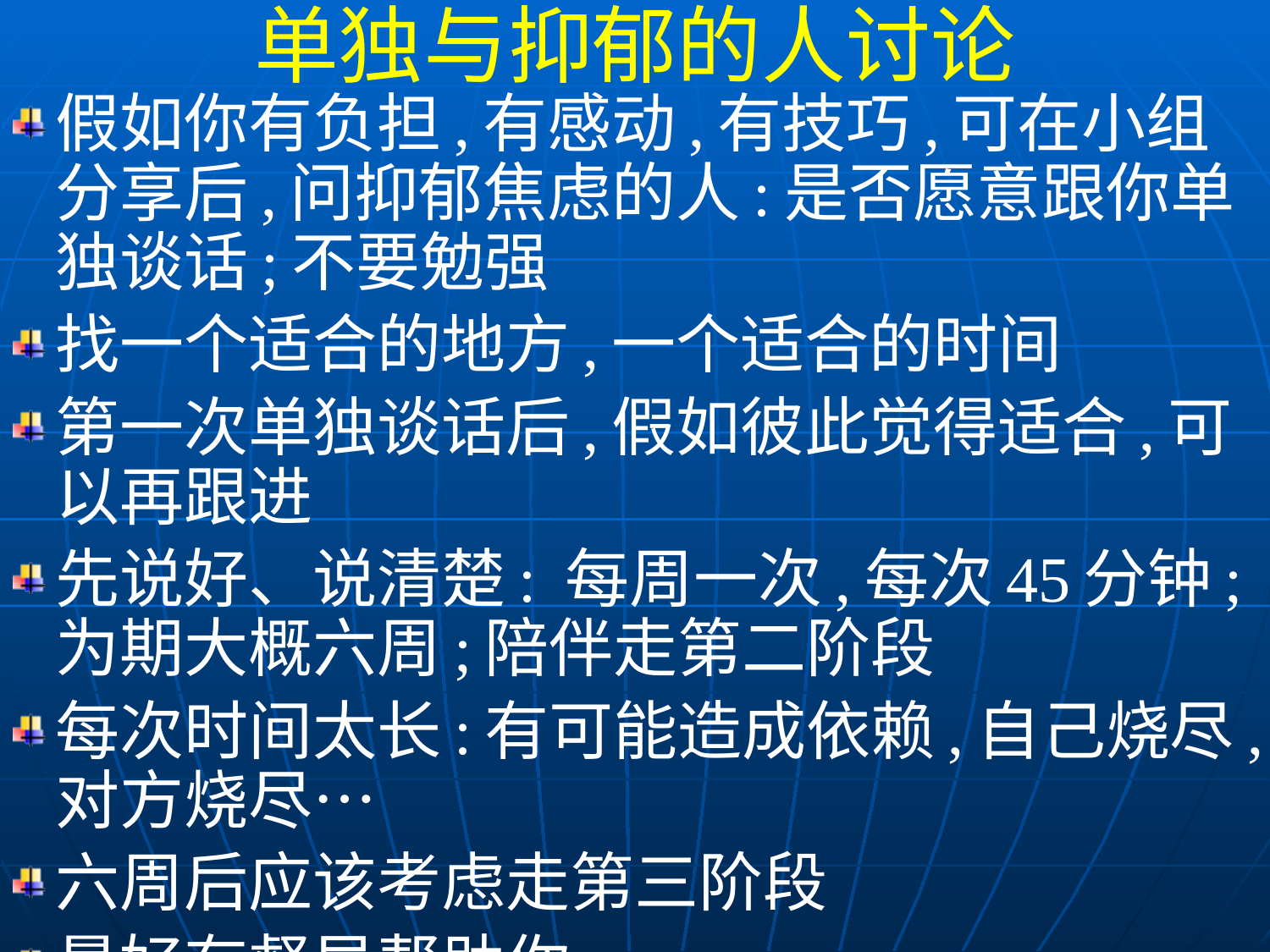

单独与抑郁的人讨论
假如你有负担,有感动,有技巧,可在小组分享后,问抑郁焦虑的人:是否愿意跟你单独谈话;不要勉强
找一个适合的地方,一个适合的时间
第一次单独谈话后,假如彼此觉得适合,可以再跟进
先说好、说清楚: 每周一次,每次45分钟; 为期大概六周;陪伴走第二阶段
每次时间太长:有可能造成依赖,自己烧尽,对方烧尽…
六周后应该考虑走第三阶段
最好有督导帮助你